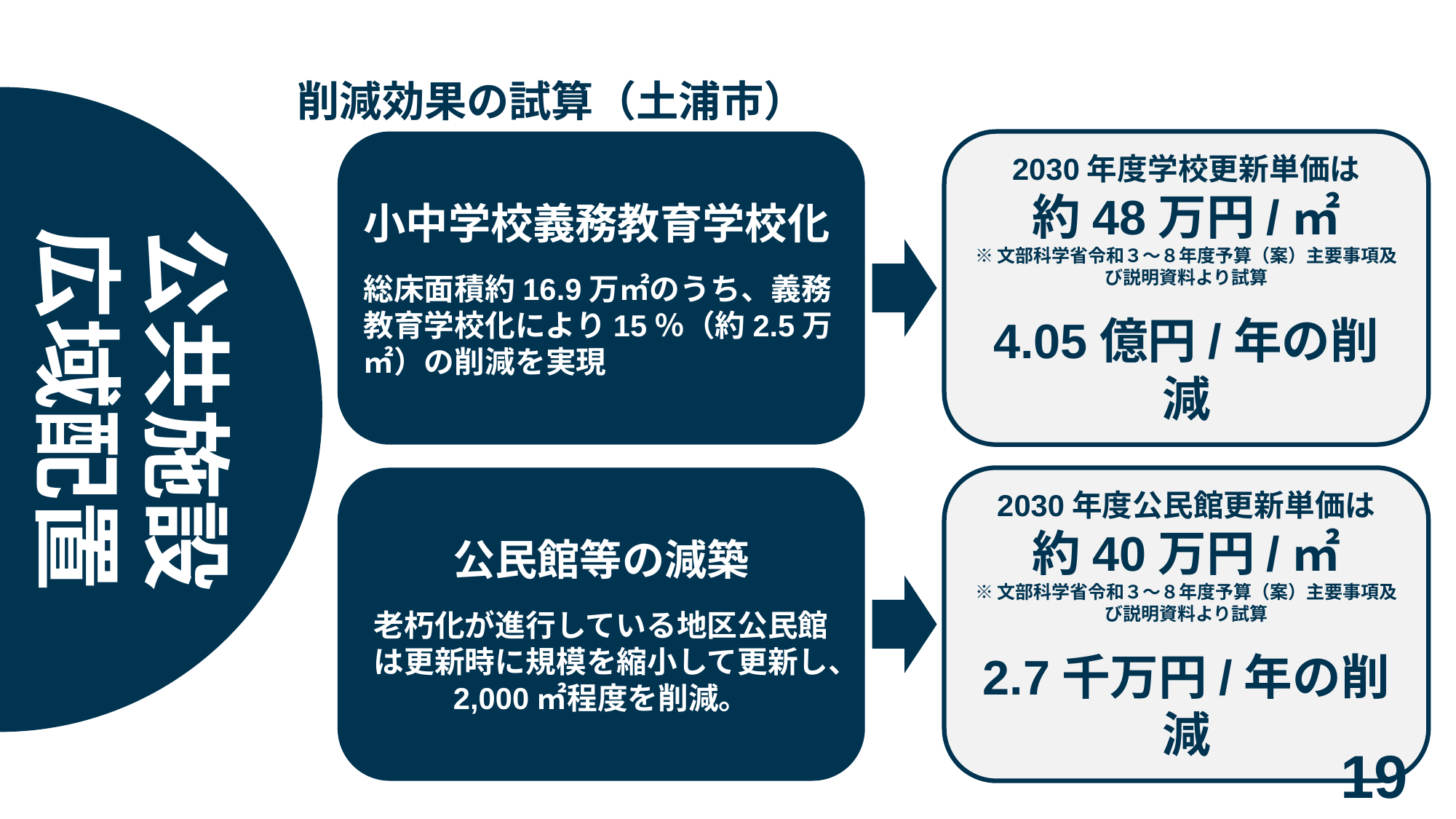

削減効果の試算（土浦市）

2030年度学校更新単価は
約48万円/㎡
※文部科学省令和３～８年度予算（案）主要事項及び説明資料より試算

4.05億円/年の削減
小中学校義務教育学校化

総床面積約16.9万㎡のうち、義務教育学校化により15％（約2.5万㎡）の削減を実現
公共施設
広域配置

2030年度公民館更新単価は
約40万円/㎡
※文部科学省令和３～８年度予算（案）主要事項及び説明資料より試算

2.7千万円/年の削減
公民館等の減築

老朽化が進行している地区公民館は更新時に規模を縮小して更新し、2,000㎡程度を削減。

19